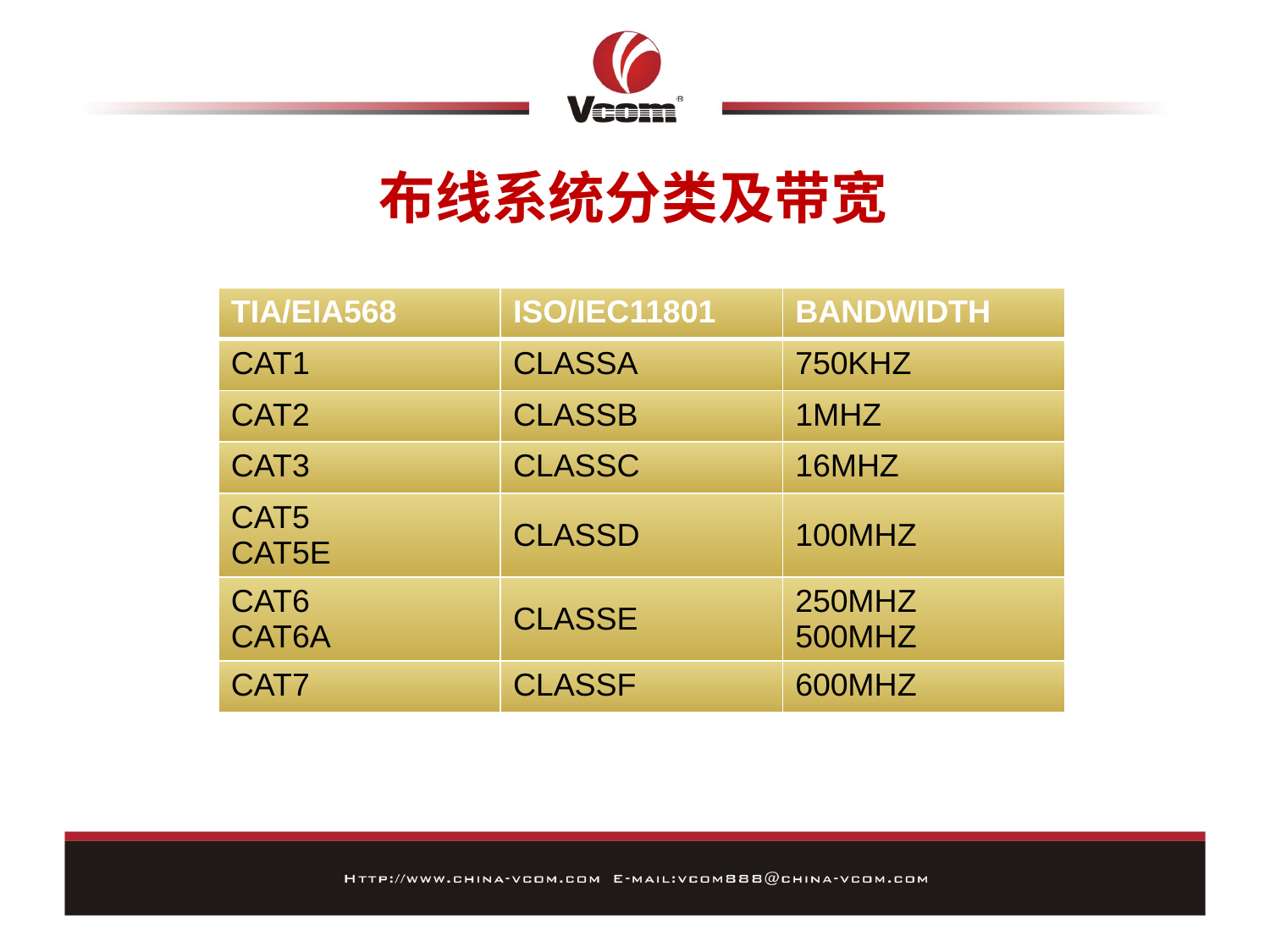

# 布线系统分类及带宽
| TIA/EIA568 | ISO/IEC11801 | BANDWIDTH |
| --- | --- | --- |
| CAT1 | CLASSA | 750KHZ |
| CAT2 | CLASSB | 1MHZ |
| CAT3 | CLASSC | 16MHZ |
| CAT5 CAT5E | CLASSD | 100MHZ |
| CAT6 CAT6A | CLASSE | 250MHZ 500MHZ |
| CAT7 | CLASSF | 600MHZ |